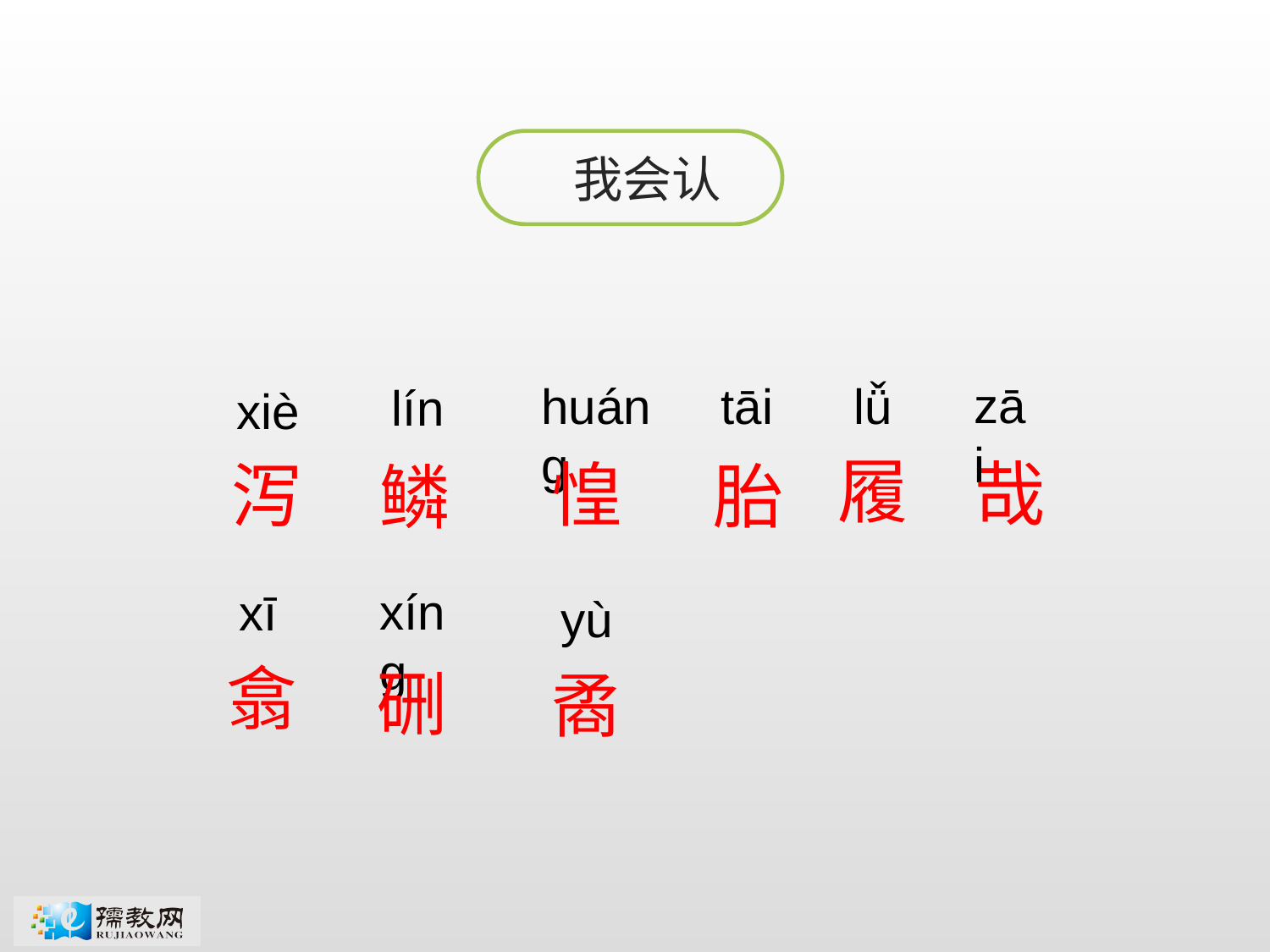

我会认

zāi
tāi
lǚ
huáng
lín
xiè
履
哉
惶
泻
胎
鳞
xī
xíng
yù
翕
硎
矞